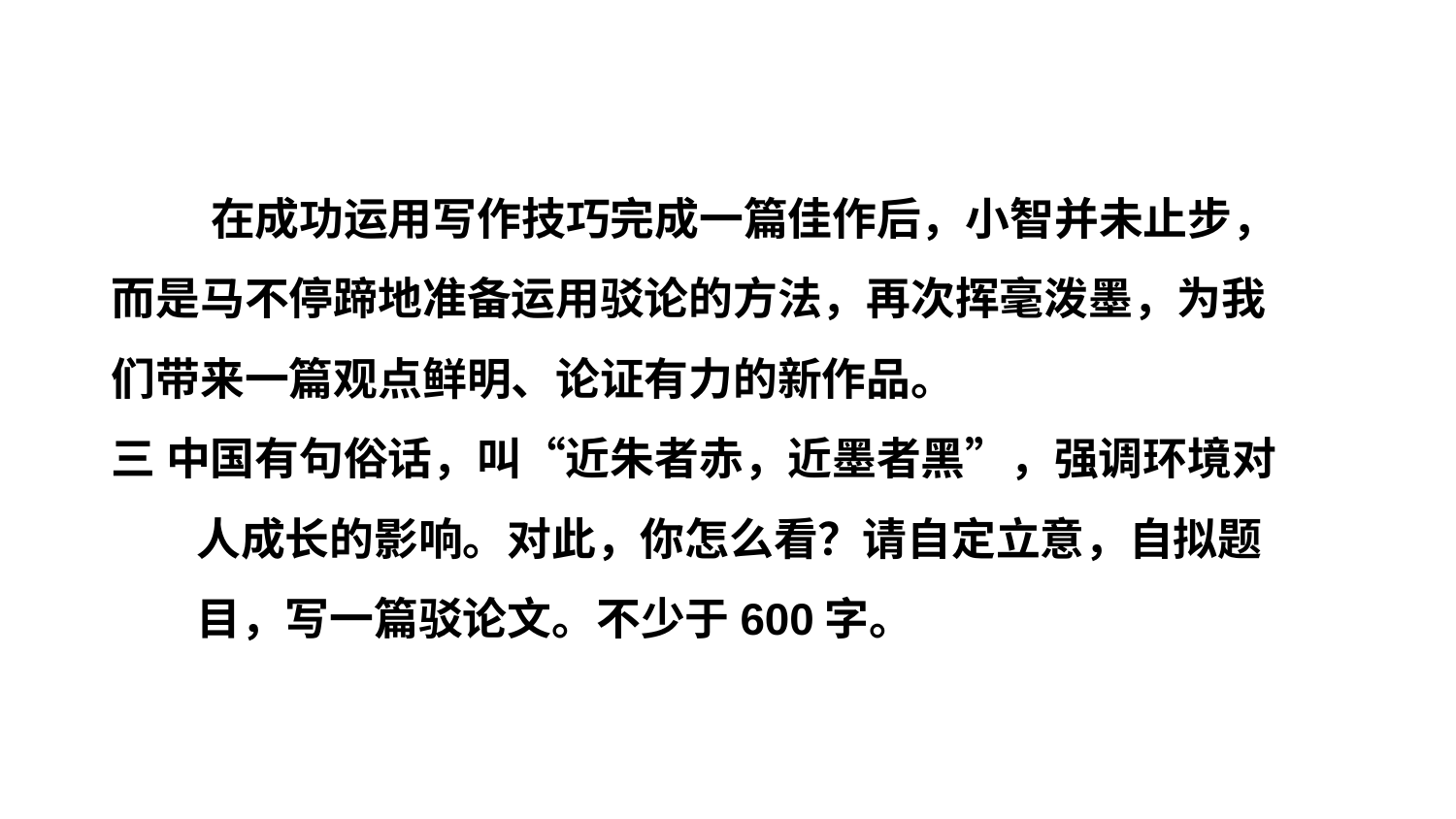

写作实践
在成功运用写作技巧完成一篇佳作后，小智并未止步，而是马不停蹄地准备运用驳论的方法，再次挥毫泼墨，为我们带来一篇观点鲜明、论证有力的新作品。
三 中国有句俗话，叫“近朱者赤，近墨者黑”，强调环境对人成长的影响。对此，你怎么看？请自定立意，自拟题目，写一篇驳论文。不少于600字。